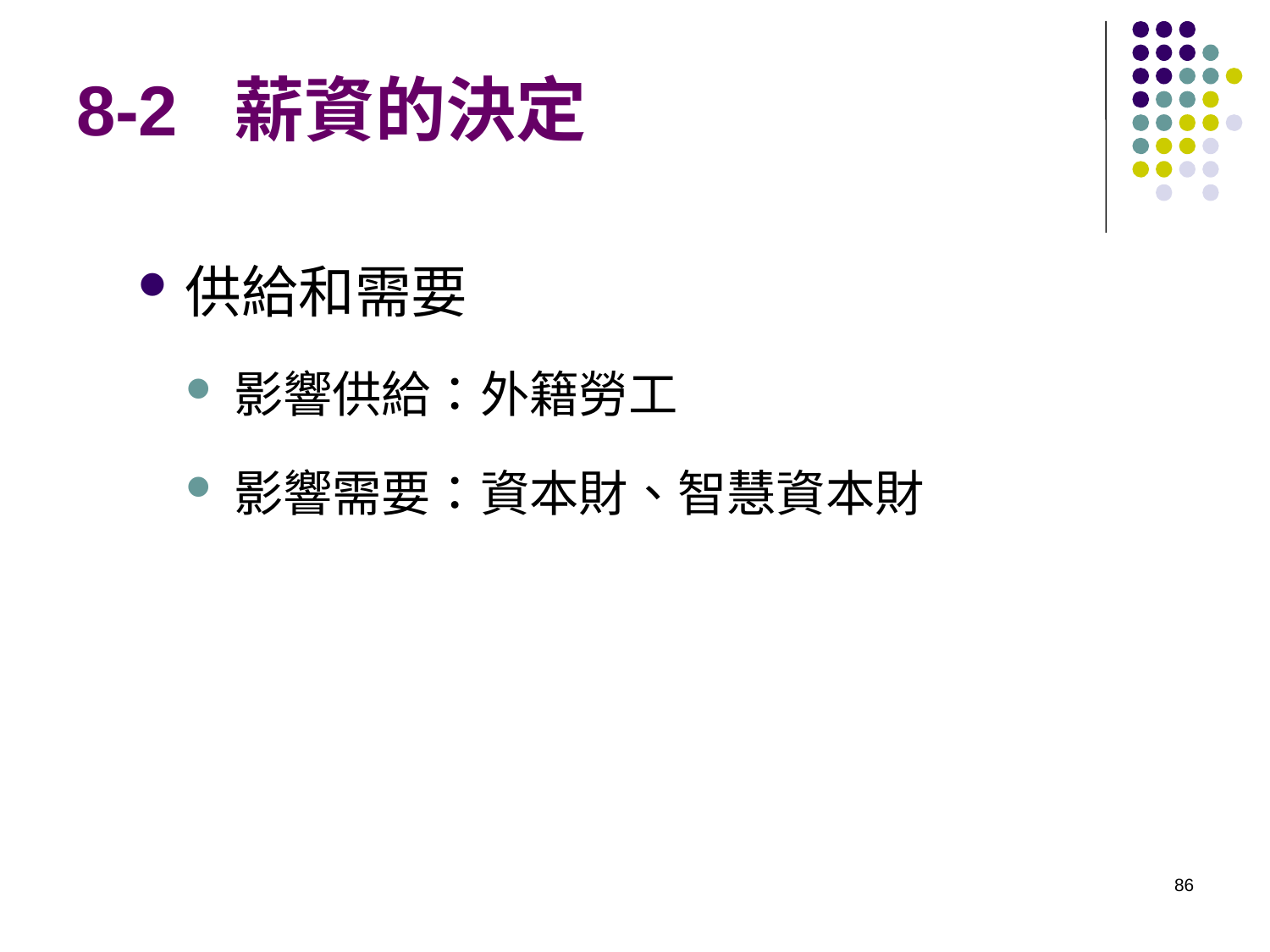

# 8-2  薪資的決定
供給和需要
影響供給：外籍勞工
影響需要：資本財、智慧資本財
86